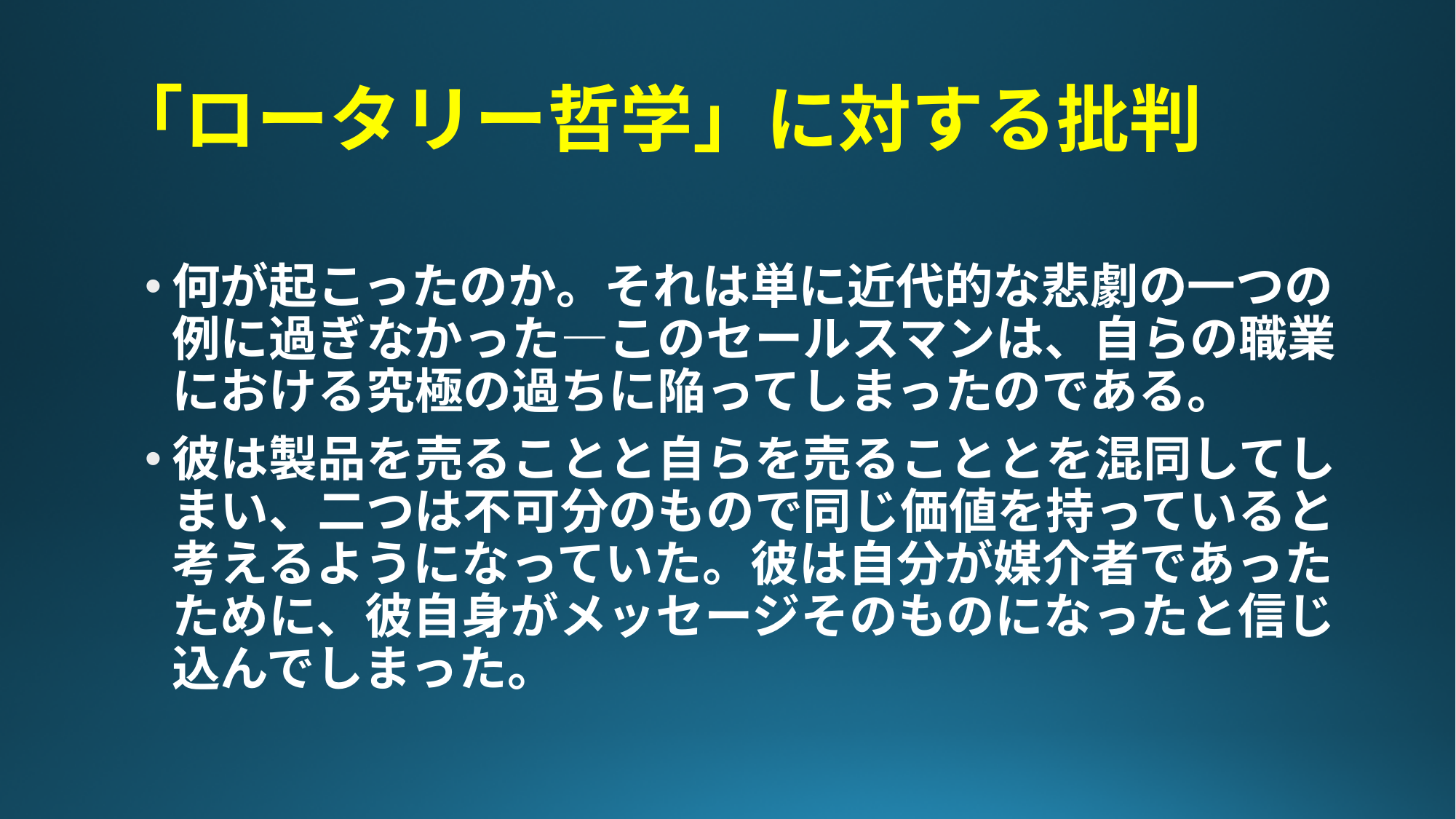

# 「ロータリー哲学」に対する批判
何が起こったのか。それは単に近代的な悲劇の一つの例に過ぎなかった―このセールスマンは、自らの職業における究極の過ちに陥ってしまったのである。
彼は製品を売ることと自らを売ることとを混同してしまい、二つは不可分のもので同じ価値を持っていると考えるようになっていた。彼は自分が媒介者であったために、彼自身がメッセージそのものになったと信じ込んでしまった。